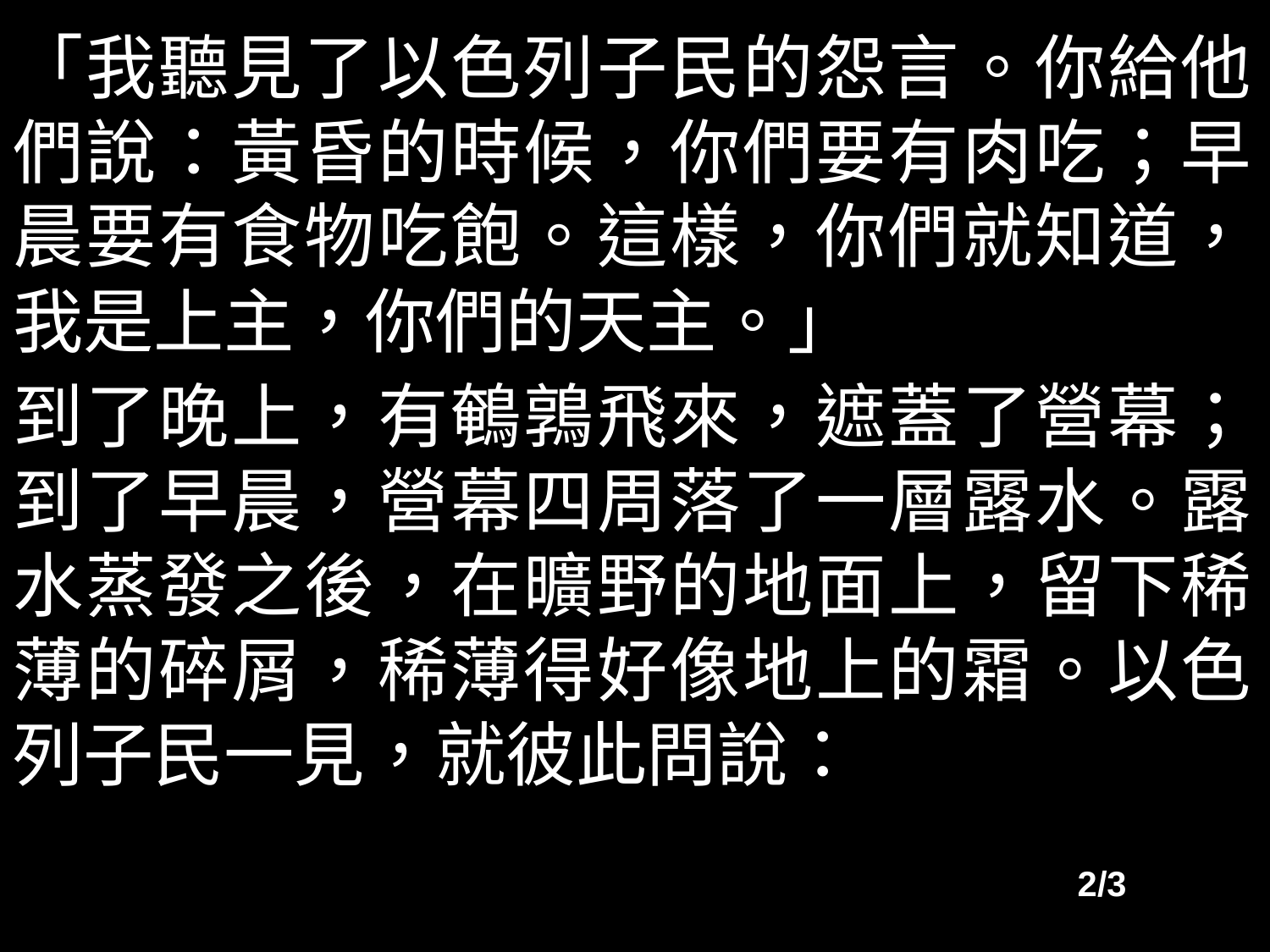

「我聽見了以色列子民的怨言。你給他們說：黃昏的時候，你們要有肉吃；早晨要有食物吃飽。這樣，你們就知道，我是上主，你們的天主。」
到了晚上，有鵪鶉飛來，遮蓋了營幕；到了早晨，營幕四周落了一層露水。露水蒸發之後，在曠野的地面上，留下稀薄的碎屑，稀薄得好像地上的霜。以色列子民一見，就彼此問說：
2/3